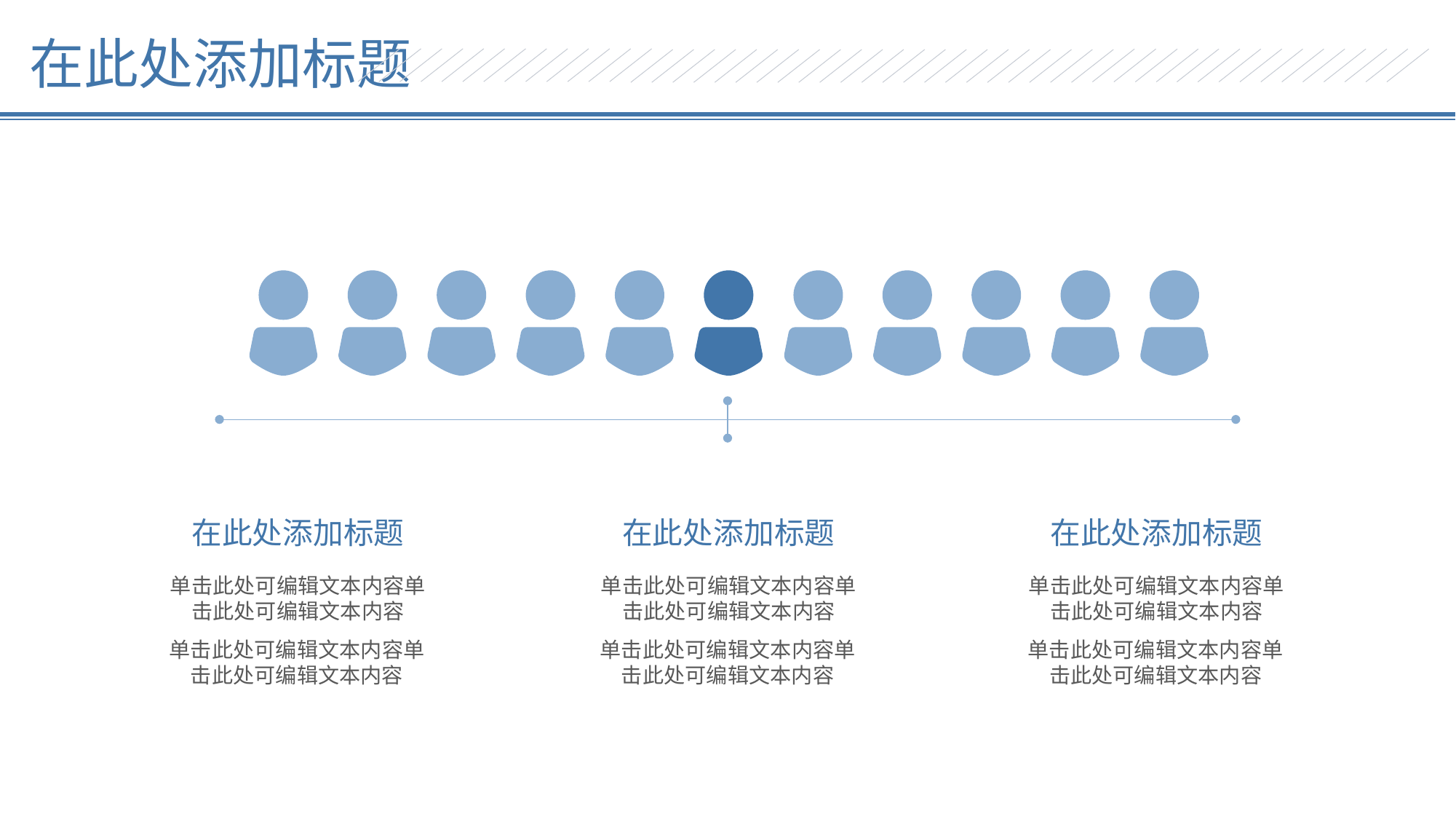

在此处添加标题

在此处添加标题
单击此处可编辑文本内容单击此处可编辑文本内容
单击此处可编辑文本内容单击此处可编辑文本内容
在此处添加标题
单击此处可编辑文本内容单击此处可编辑文本内容
单击此处可编辑文本内容单击此处可编辑文本内容
在此处添加标题
单击此处可编辑文本内容单击此处可编辑文本内容
单击此处可编辑文本内容单击此处可编辑文本内容